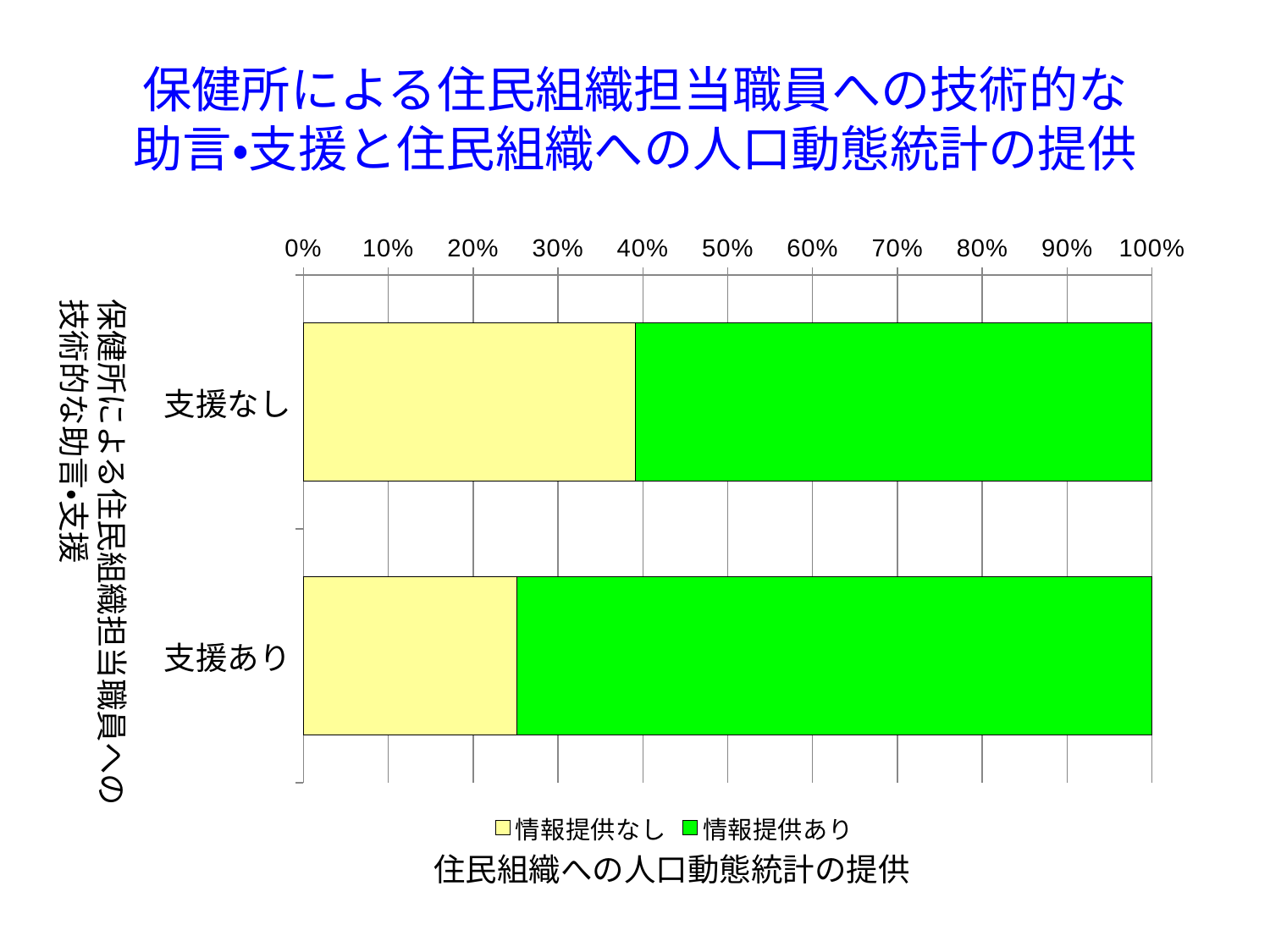

# 保健所による住民組織担当職員への技術的な 助言・支援と住民組織への人口動態統計の提供

### Chart

| Category | 情報提供なし | 情報提供あり |
|---|---|---|
| 支援なし | 260.0 | 405.0 |
| 支援あり | 52.0 | 155.0 |
保健所による住民組織担当職員への
技術的な助言・支援
住民組織への人口動態統計の提供